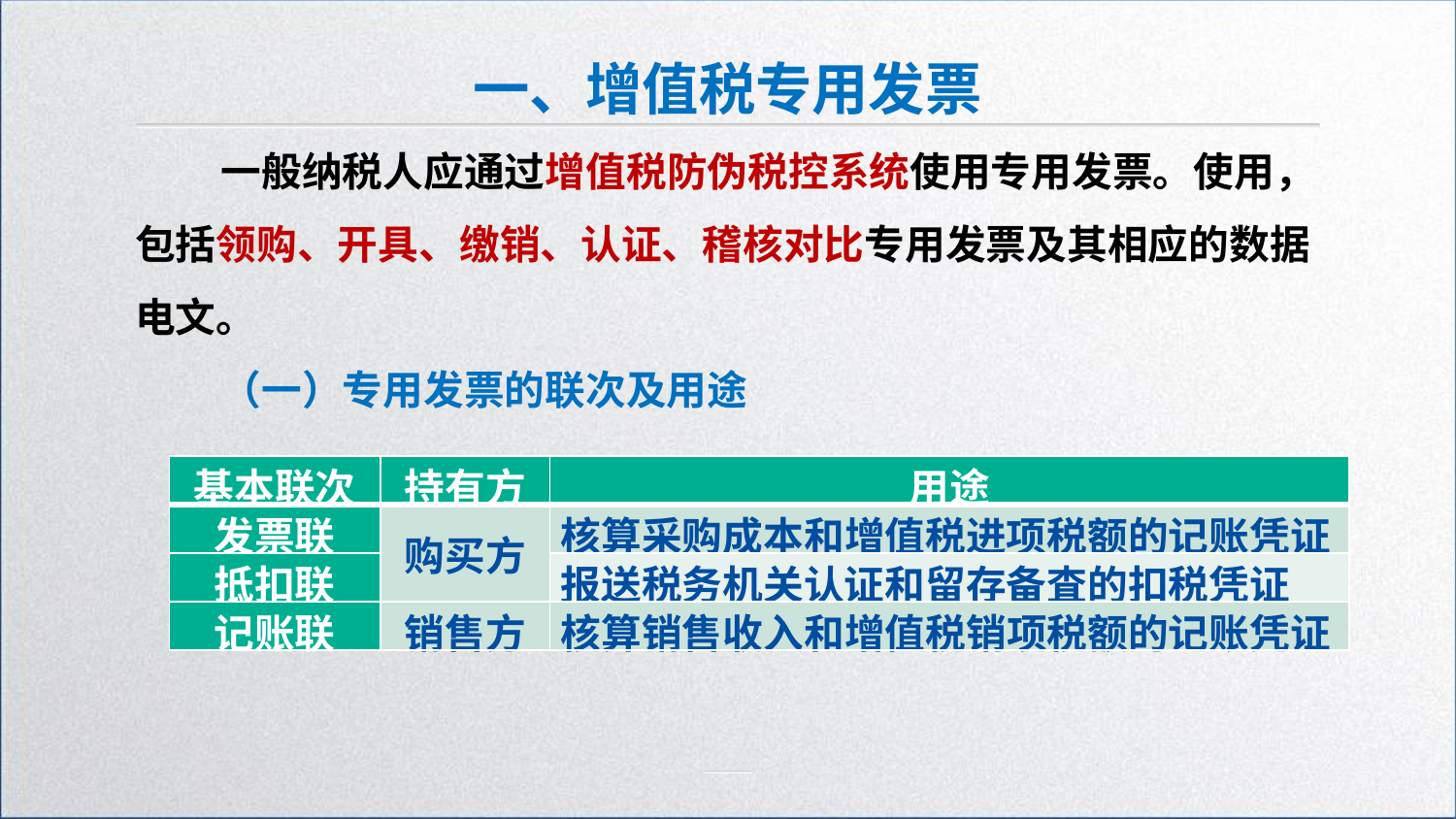

一、增值税专用发票
一般纳税人应通过增值税防伪税控系统使用专用发票。使用，包括领购、开具、缴销、认证、稽核对比专用发票及其相应的数据电文。
（一）专用发票的联次及用途

| 基本联次 | 持有方 | 用途 |
| --- | --- | --- |
| 发票联 | 购买方 | 核算采购成本和增值税进项税额的记账凭证 |
| 抵扣联 |  | 报送税务机关认证和留存备査的扣税凭证 |
| 记账联 | 销售方 | 核算销售收入和增值税销项税额的记账凭证 |